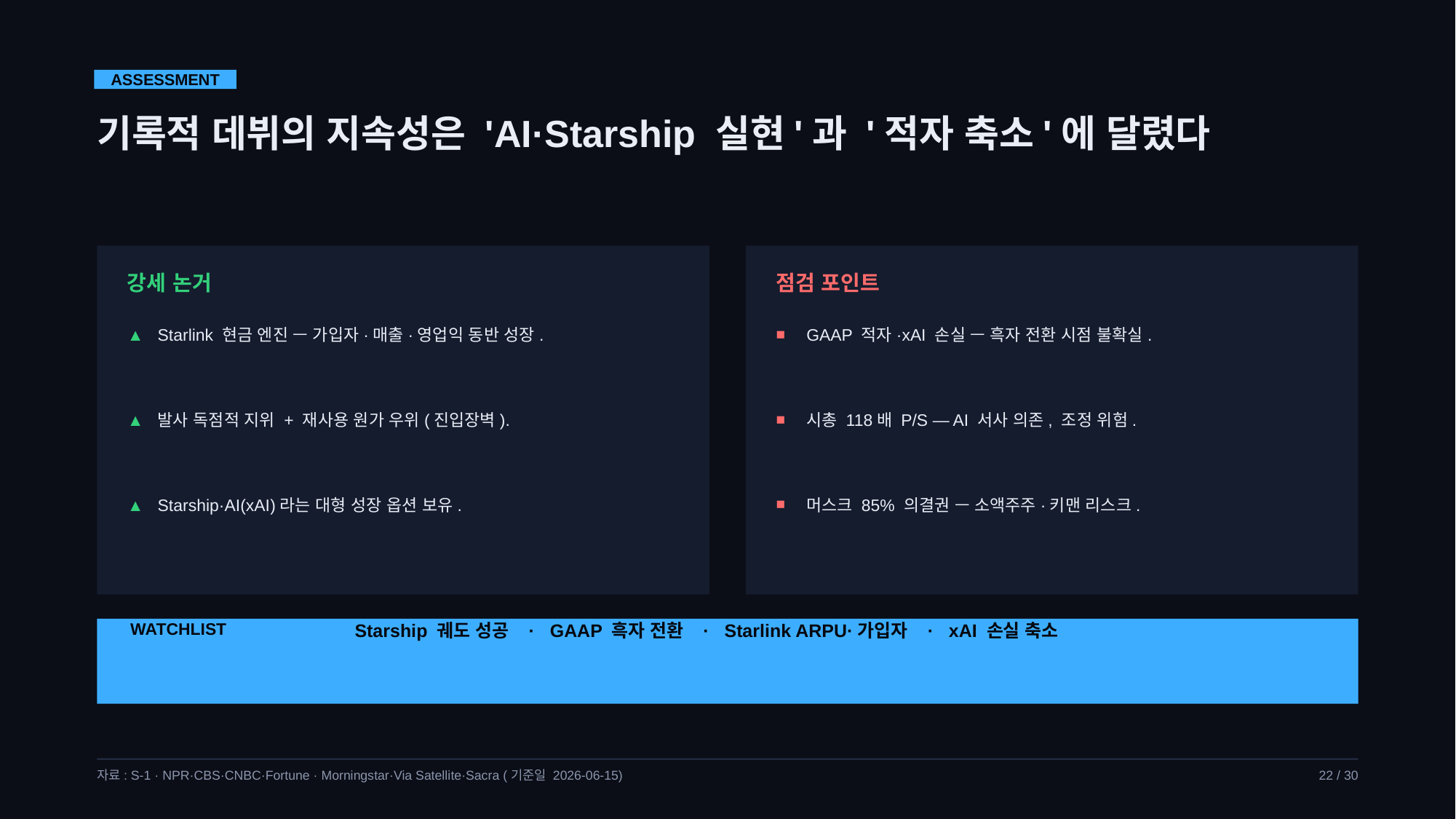

ASSESSMENT
기록적 데뷔의 지속성은 'AI·Starship 실현'과 '적자 축소'에 달렸다

강세 논거
점검 포인트
▲
Starlink 현금 엔진 — 가입자·매출·영업익 동반 성장.
■
GAAP 적자·xAI 손실 — 흑자 전환 시점 불확실.
▲
발사 독점적 지위 + 재사용 원가 우위(진입장벽).
■
시총 118배 P/S — AI 서사 의존, 조정 위험.
▲
Starship·AI(xAI)라는 대형 성장 옵션 보유.
■
머스크 85% 의결권 — 소액주주·키맨 리스크.

WATCHLIST
Starship 궤도 성공   ·   GAAP 흑자 전환   ·   Starlink ARPU·가입자   ·   xAI 손실 축소

자료: S-1 · NPR·CBS·CNBC·Fortune · Morningstar·Via Satellite·Sacra (기준일 2026-06-15)
22 / 30